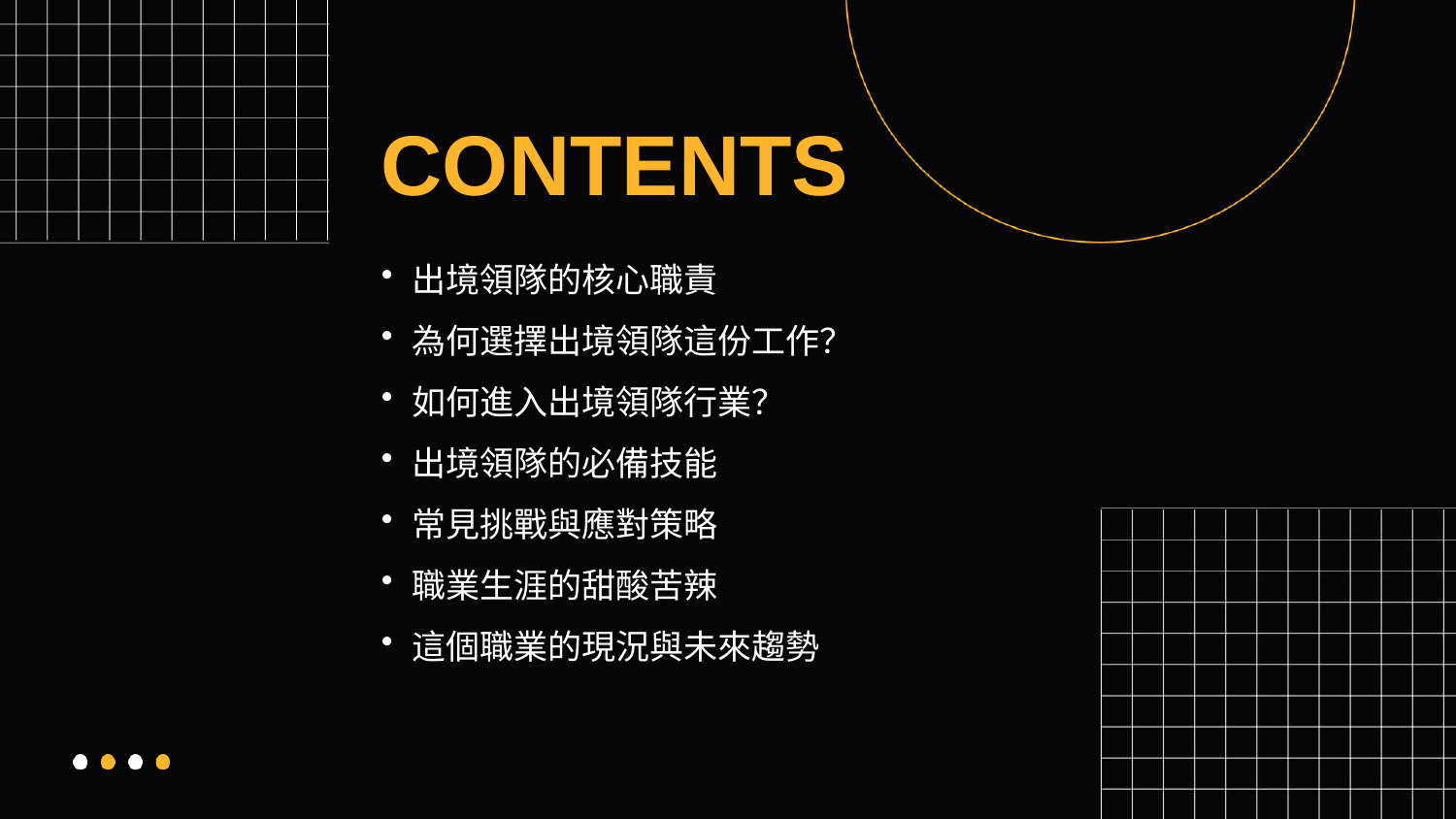

CONTENTS
出境領隊的核心職責
為何選擇出境領隊這份工作？
如何進入出境領隊行業？
出境領隊的必備技能
常見挑戰與應對策略
職業生涯的甜酸苦辣
這個職業的現況與未來趨勢